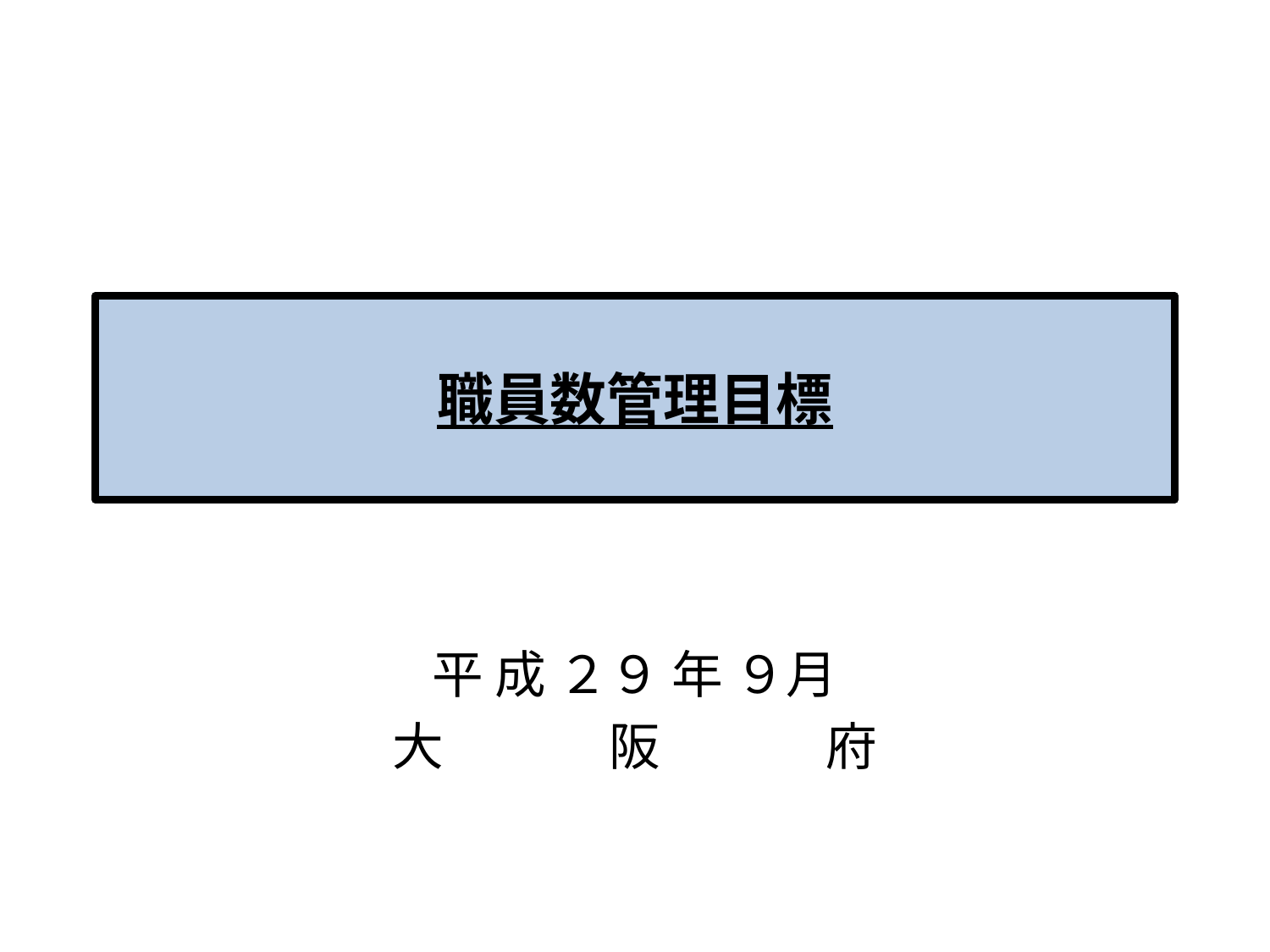

# 職員数管理目標
平 成 ２９ 年 ９月
大　　　 阪　　　 府